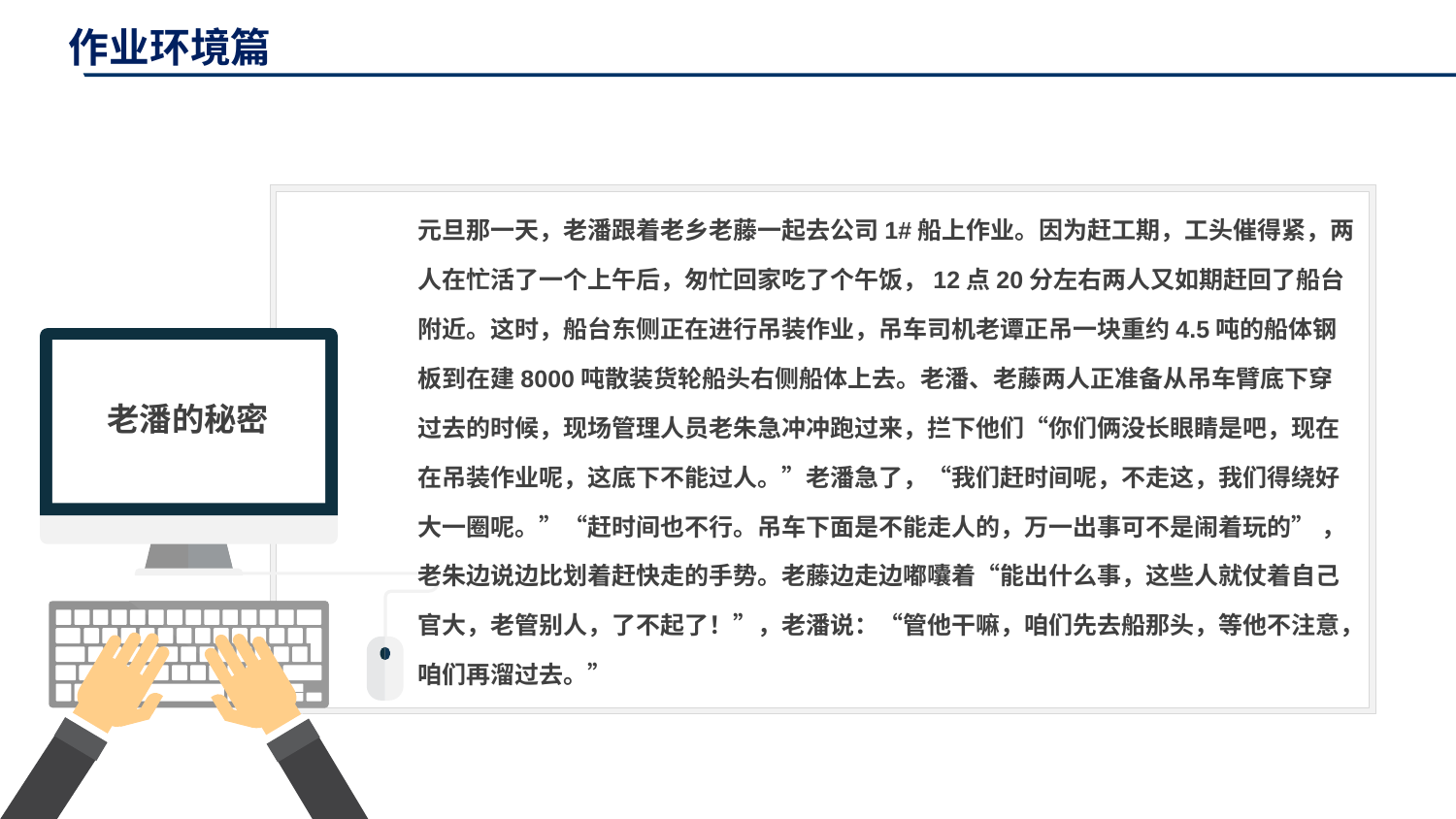

作业环境篇

元旦那一天，老潘跟着老乡老藤一起去公司1#船上作业。因为赶工期，工头催得紧，两人在忙活了一个上午后，匆忙回家吃了个午饭，12点20分左右两人又如期赶回了船台附近。这时，船台东侧正在进行吊装作业，吊车司机老谭正吊一块重约4.5吨的船体钢板到在建8000吨散装货轮船头右侧船体上去。老潘、老藤两人正准备从吊车臂底下穿过去的时候，现场管理人员老朱急冲冲跑过来，拦下他们“你们俩没长眼睛是吧，现在在吊装作业呢，这底下不能过人。”老潘急了，“我们赶时间呢，不走这，我们得绕好大一圈呢。”“赶时间也不行。吊车下面是不能走人的，万一出事可不是闹着玩的” ，老朱边说边比划着赶快走的手势。老藤边走边嘟囔着“能出什么事，这些人就仗着自己官大，老管别人，了不起了！”，老潘说：“管他干嘛，咱们先去船那头，等他不注意，咱们再溜过去。”

老潘的秘密